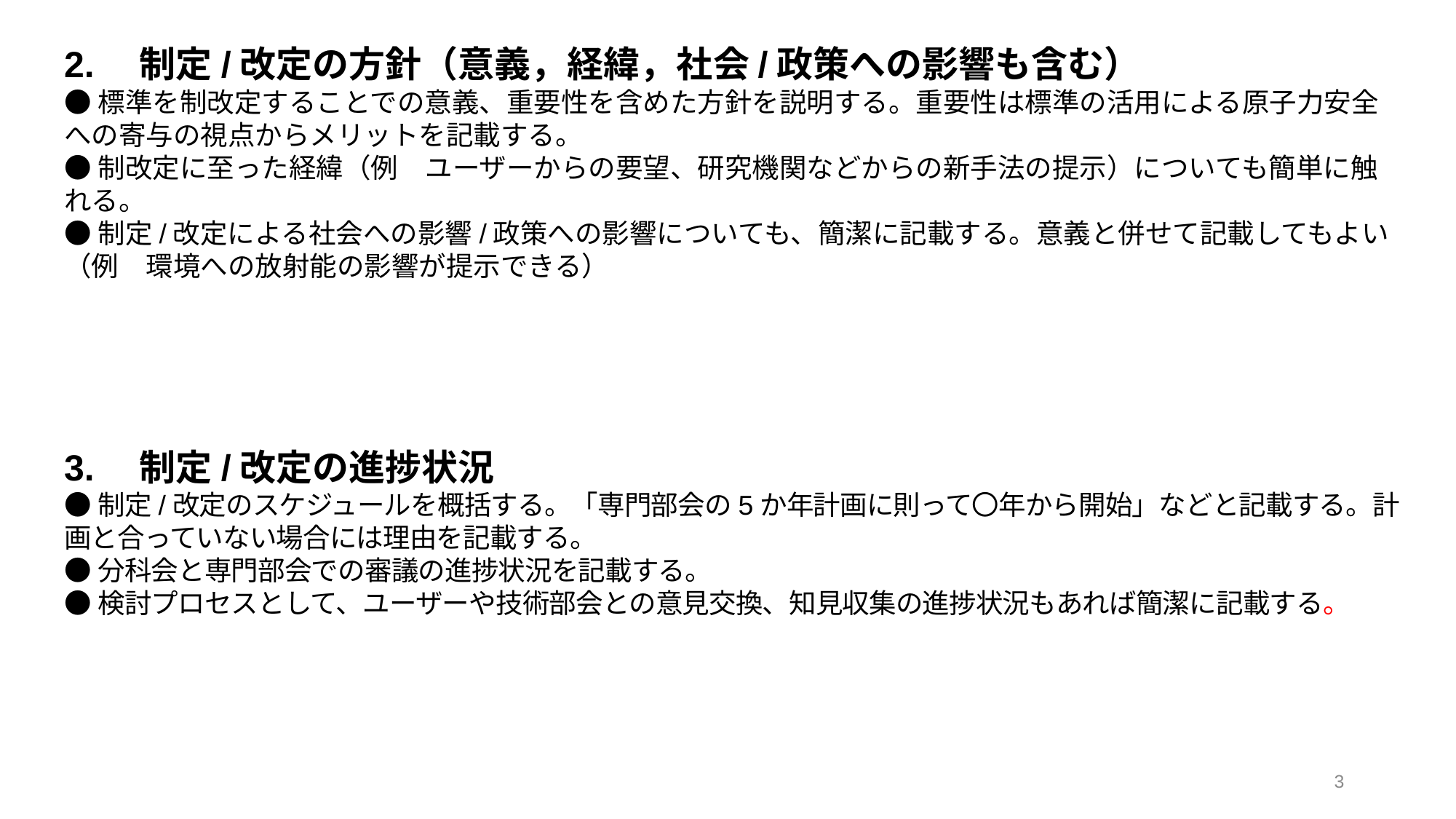

2.　制定/改定の方針（意義，経緯，社会/政策への影響も含む）
●標準を制改定することでの意義、重要性を含めた方針を説明する。重要性は標準の活用による原子力安全への寄与の視点からメリットを記載する。
●制改定に至った経緯（例　ユーザーからの要望、研究機関などからの新手法の提示）についても簡単に触れる。
●制定/改定による社会への影響/政策への影響についても、簡潔に記載する。意義と併せて記載してもよい（例　環境への放射能の影響が提示できる）

3.　制定/改定の進捗状況
●制定/改定のスケジュールを概括する。「専門部会の5か年計画に則って〇年から開始」などと記載する。計画と合っていない場合には理由を記載する。
●分科会と専門部会での審議の進捗状況を記載する。
●検討プロセスとして、ユーザーや技術部会との意見交換、知見収集の進捗状況もあれば簡潔に記載する。

3